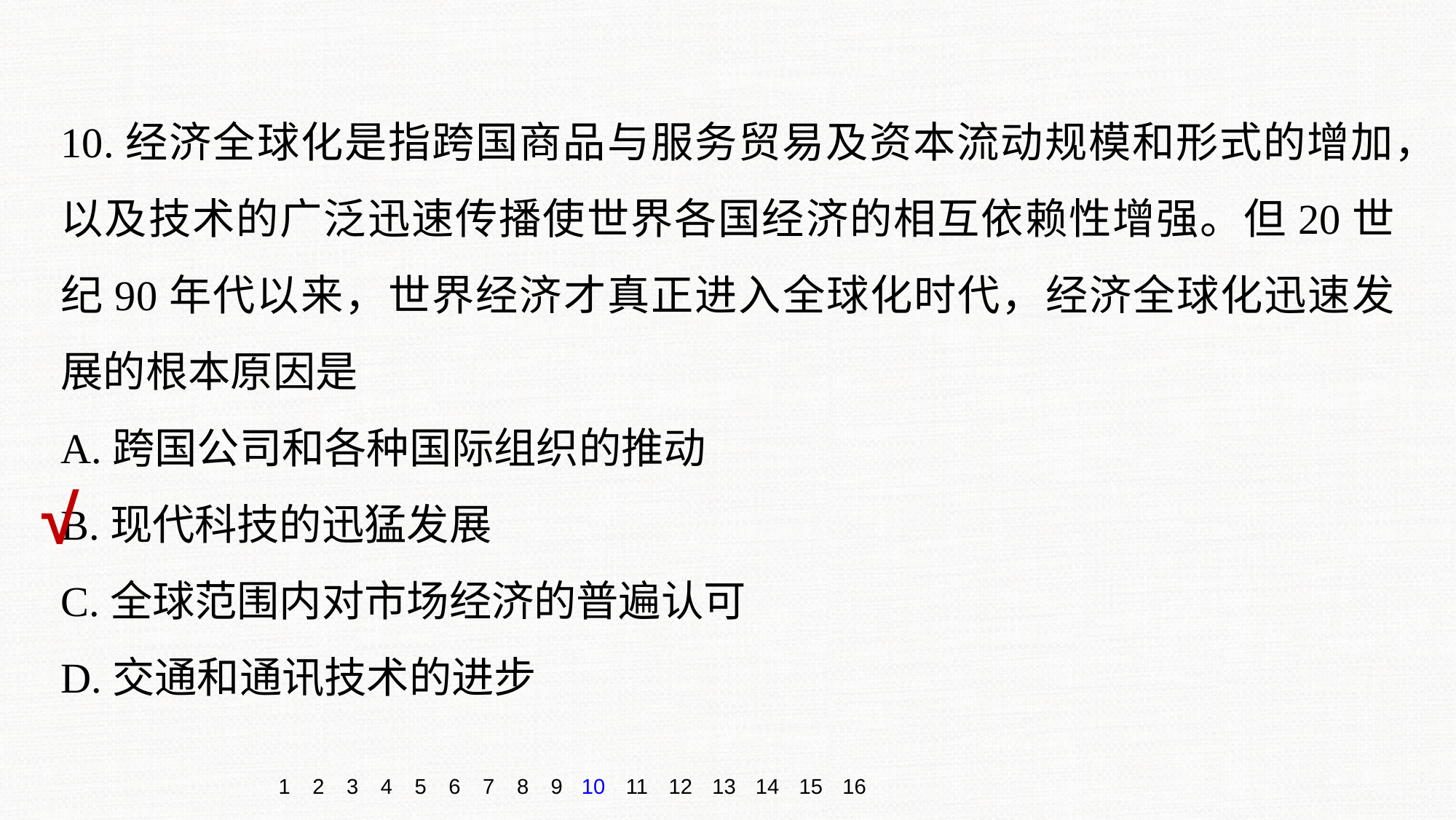

10.经济全球化是指跨国商品与服务贸易及资本流动规模和形式的增加，以及技术的广泛迅速传播使世界各国经济的相互依赖性增强。但20世纪90年代以来，世界经济才真正进入全球化时代，经济全球化迅速发展的根本原因是
A.跨国公司和各种国际组织的推动
B.现代科技的迅猛发展
C.全球范围内对市场经济的普遍认可
D.交通和通讯技术的进步
√
1
2
3
4
5
6
7
8
9
10
11
12
13
14
15
16